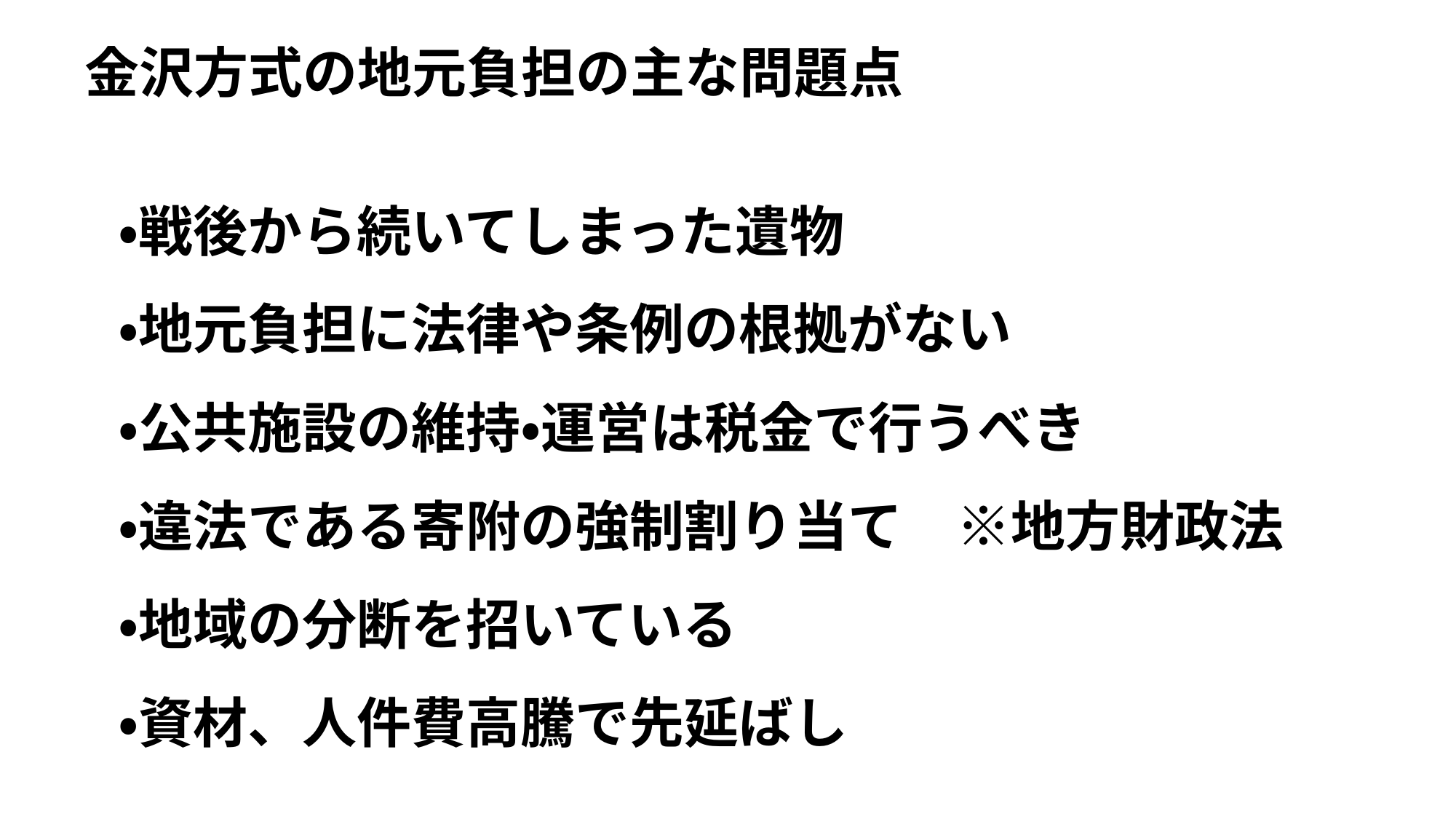

金沢方式の地元負担の主な問題点
・戦後から続いてしまった遺物
・地元負担に法律や条例の根拠がない
・公共施設の維持・運営は税金で行うべき
・違法である寄附の強制割り当て　※地方財政法
・地域の分断を招いている
・資材、人件費高騰で先延ばし